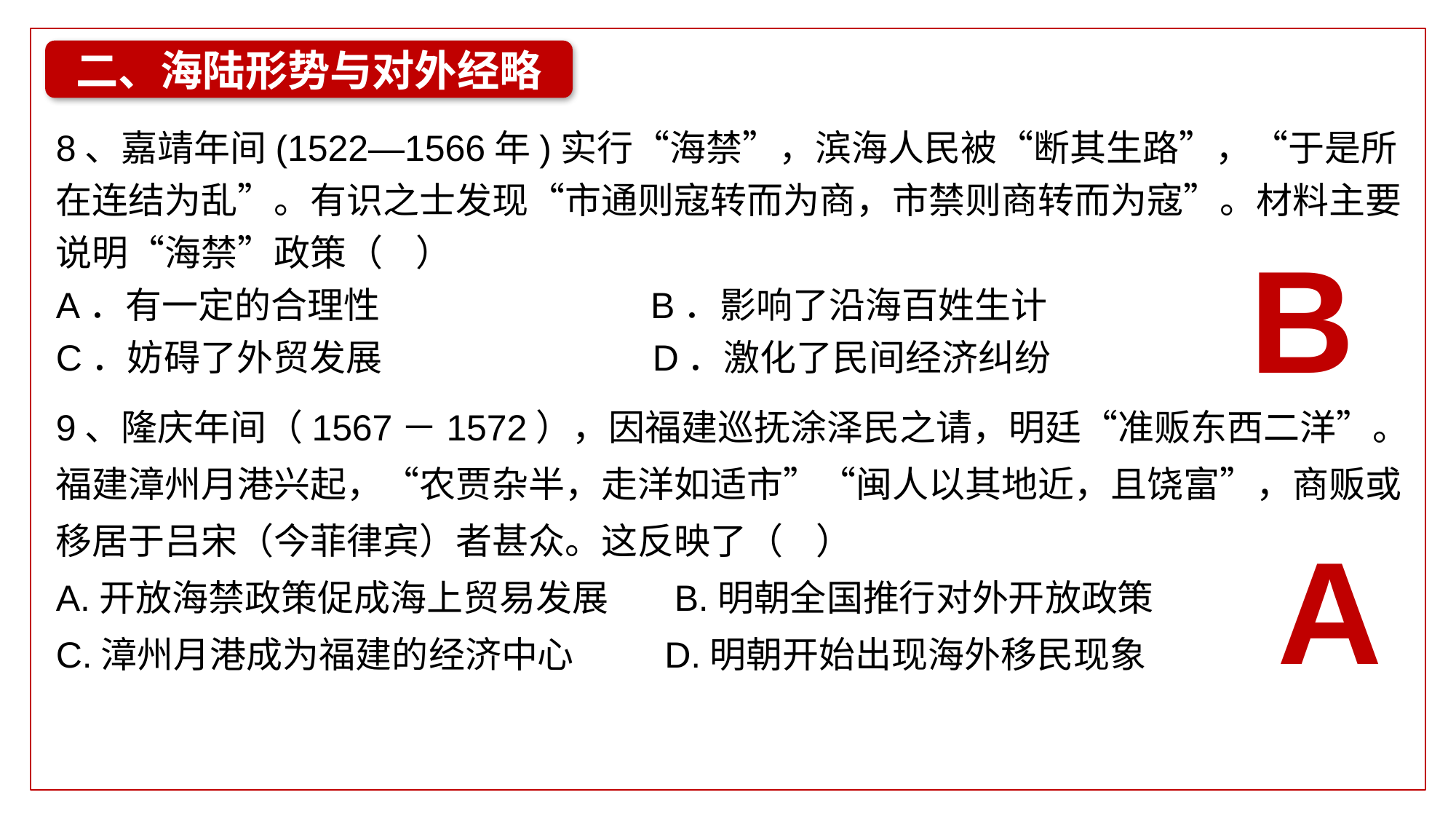

二、海陆形势与对外经略
8、嘉靖年间(1522—1566年)实行“海禁”，滨海人民被“断其生路”，“于是所在连结为乱”。有识之士发现“市通则寇转而为商，市禁则商转而为寇”。材料主要说明“海禁”政策（    ）
A．有一定的合理性                                B．影响了沿海百姓生计
C．妨碍了外贸发展                                D．激化了民间经济纠纷
B
9、隆庆年间（1567－1572），因福建巡抚涂泽民之请，明廷“准贩东西二洋”。福建漳州月港兴起，“农贾杂半，走洋如适市”“闽人以其地近，且饶富”，商贩或移居于吕宋（今菲律宾）者甚众。这反映了（    ）
A.开放海禁政策促成海上贸易发展       B.明朝全国推行对外开放政策
C.漳州月港成为福建的经济中心          D.明朝开始出现海外移民现象
A